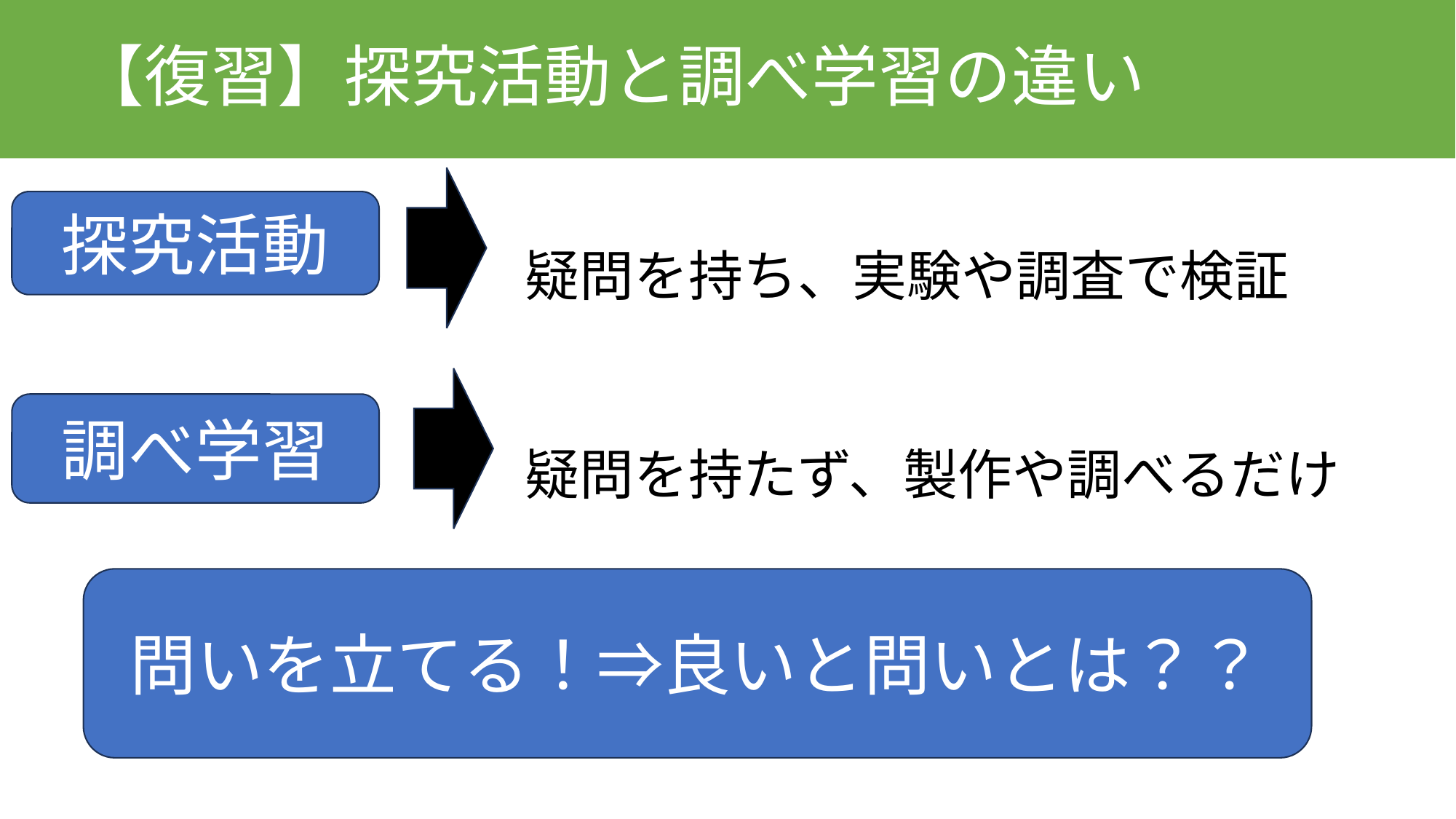

# 【復習】探究活動と調べ学習の違い
探究活動
疑問を持ち、実験や調査で検証

調べ学習
疑問を持たず、製作や調べるだけ

問いを立てる！⇒良いと問いとは？？